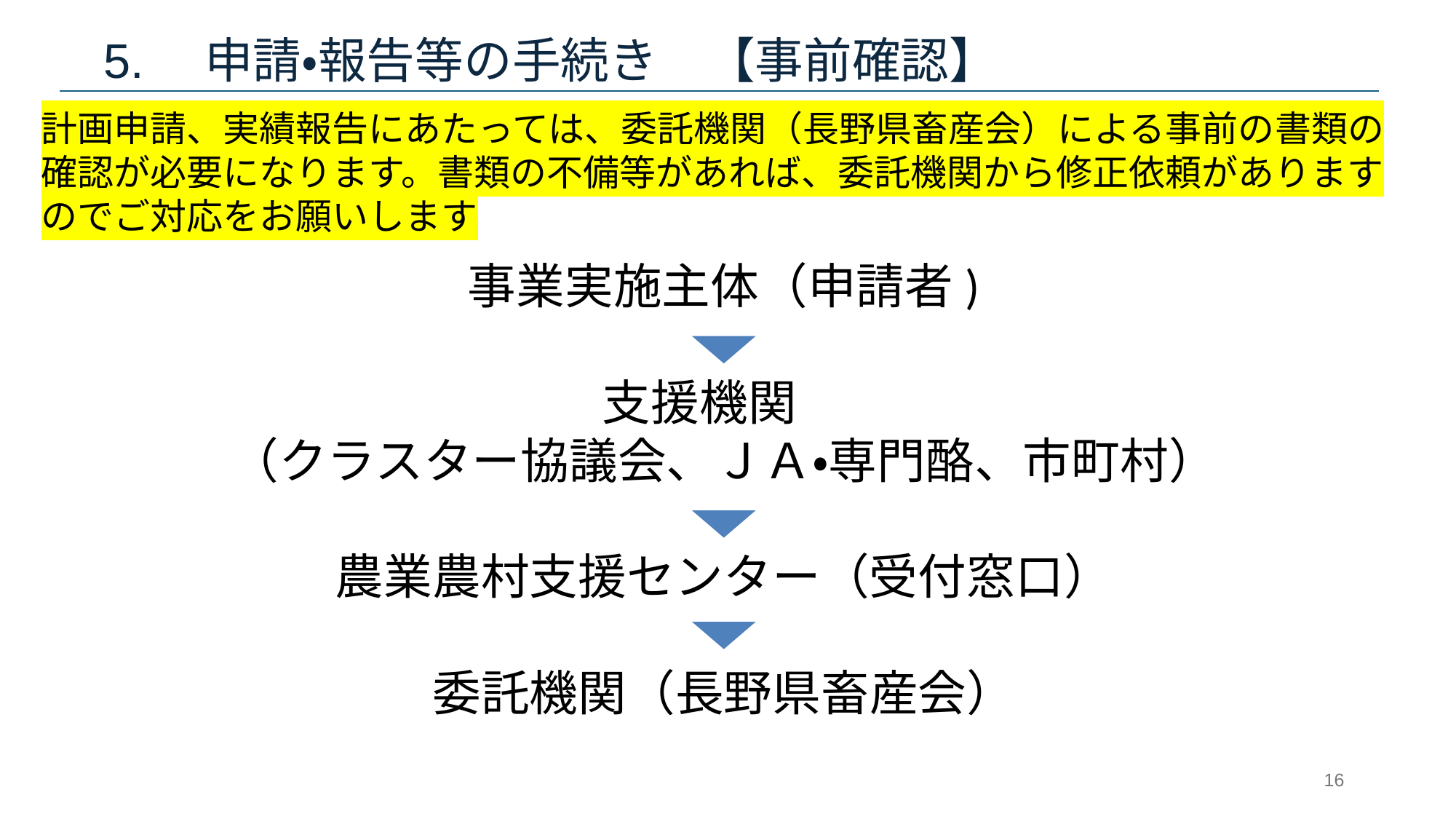

# 5.　申請・報告等の手続き　【事前確認】

計画申請、実績報告にあたっては、委託機関（長野県畜産会）による事前の書類の確認が必要になります。書類の不備等があれば、委託機関から修正依頼がありますのでご対応をお願いします
事業実施主体（申請者)

支援機関
（クラスター協議会、ＪＡ・専門酪、市町村）

農業農村支援センター（受付窓口）

委託機関（長野県畜産会）

16